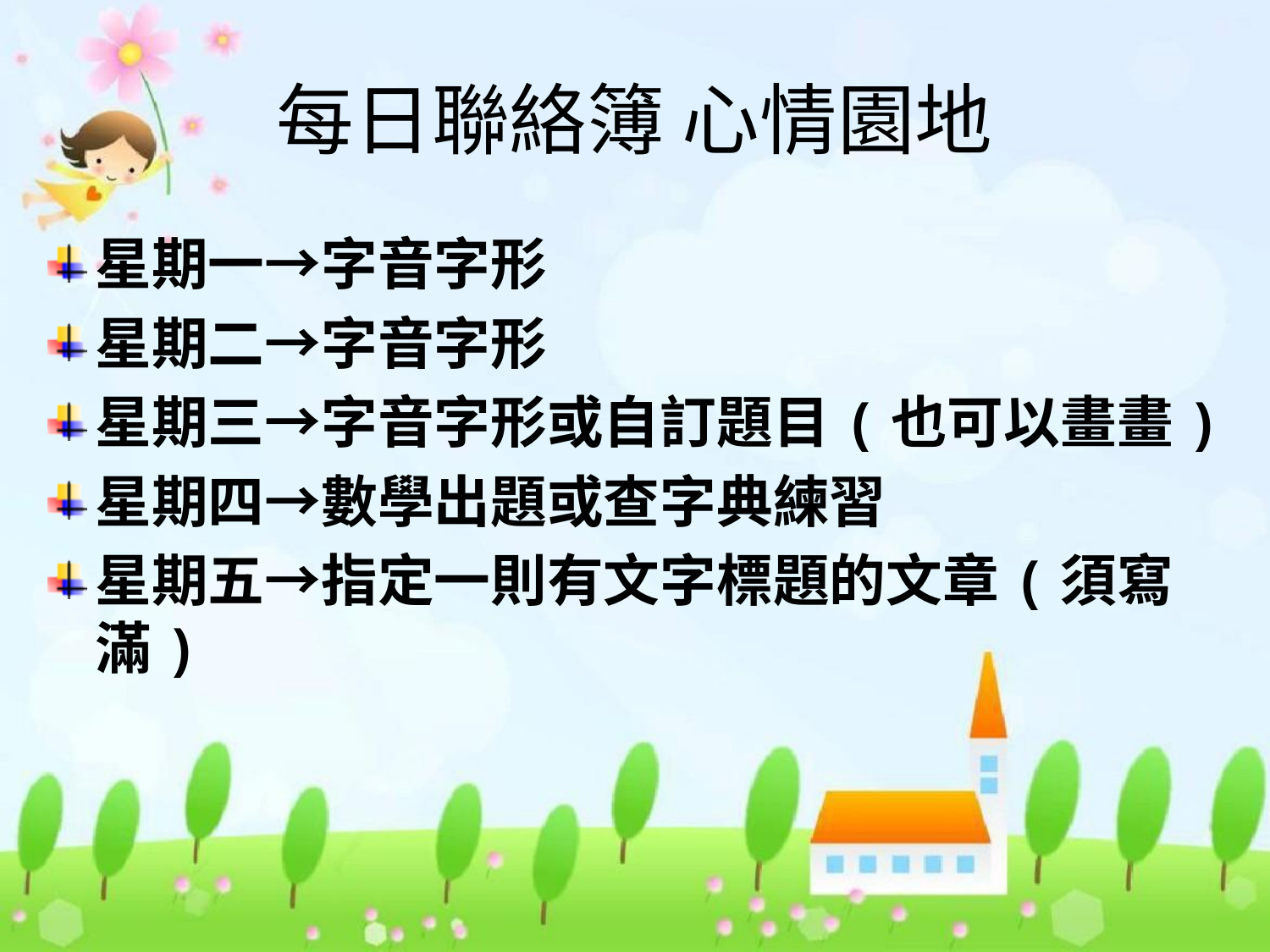

# 每日聯絡簿 心情園地
星期一→字音字形
星期二→字音字形
星期三→字音字形或自訂題目(也可以畫畫)
星期四→數學出題或查字典練習
星期五→指定一則有文字標題的文章(須寫滿)